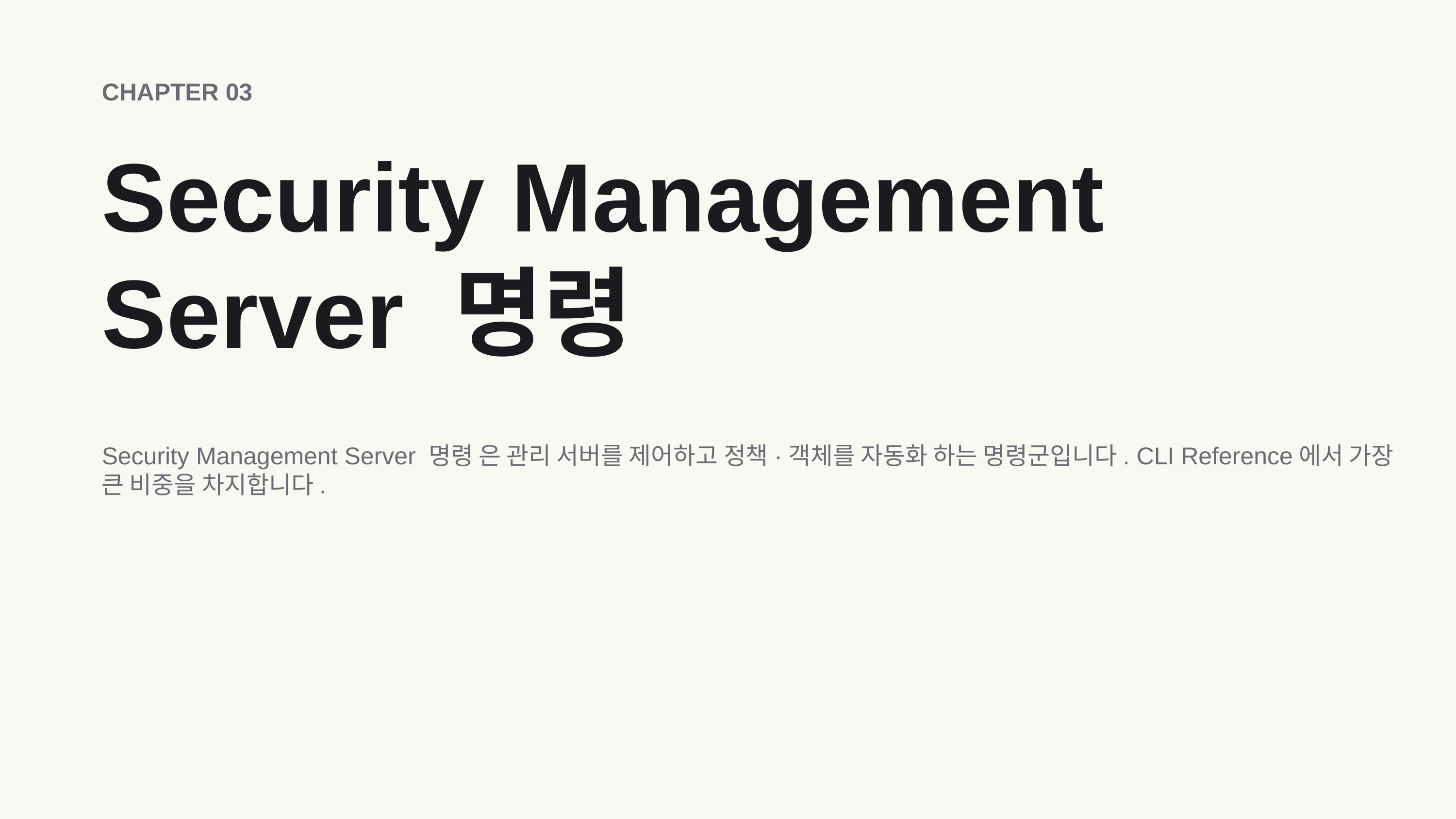

CHAPTER 03
Security Management Server 명령
Security Management Server 명령 은 관리 서버를 제어하고 정책·객체를 자동화 하는 명령군입니다. CLI Reference에서 가장 큰 비중을 차지합니다.